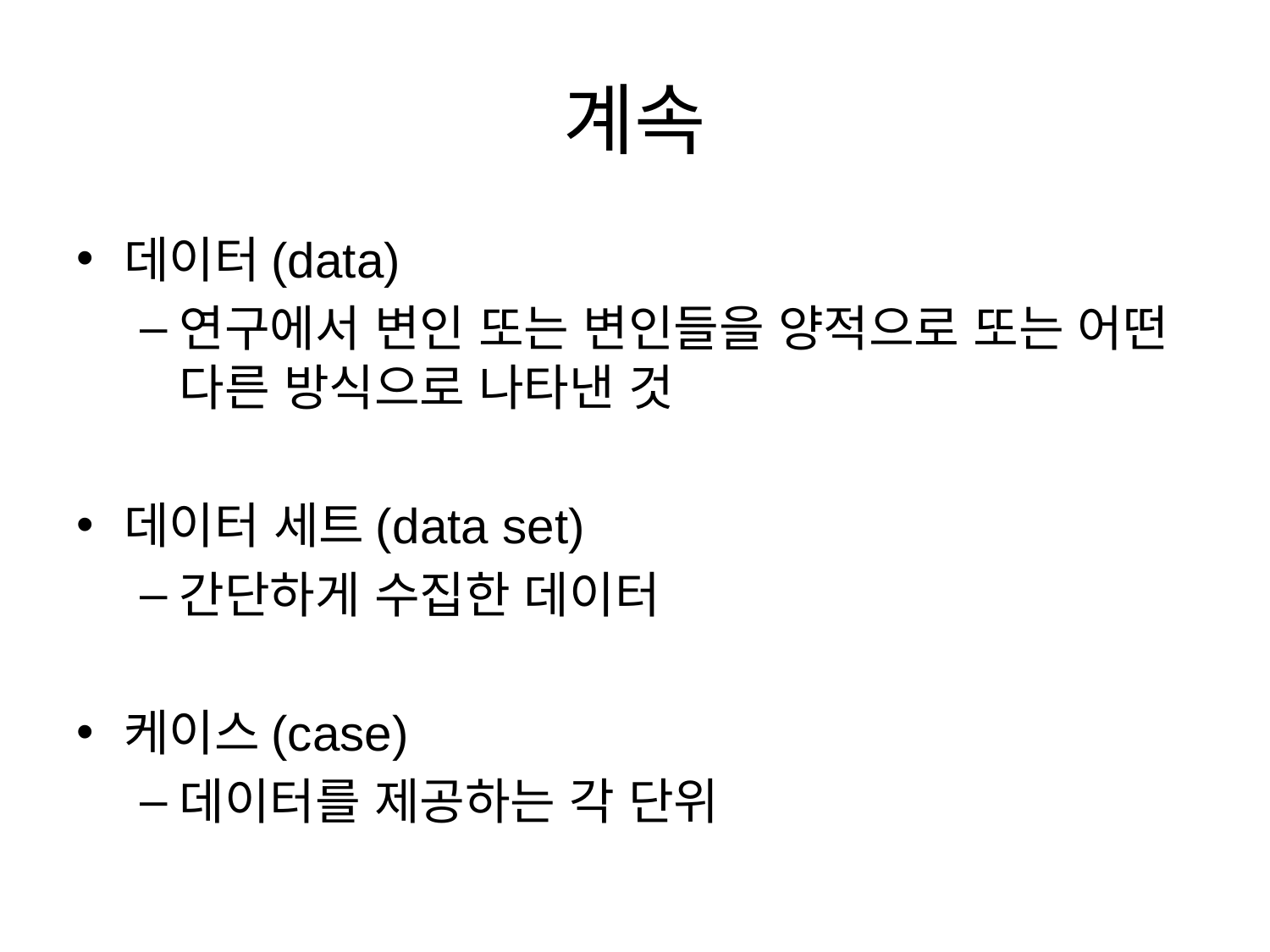

# 계속
데이터(data)
연구에서 변인 또는 변인들을 양적으로 또는 어떤 다른 방식으로 나타낸 것

데이터 세트(data set)
간단하게 수집한 데이터

케이스(case)
데이터를 제공하는 각 단위